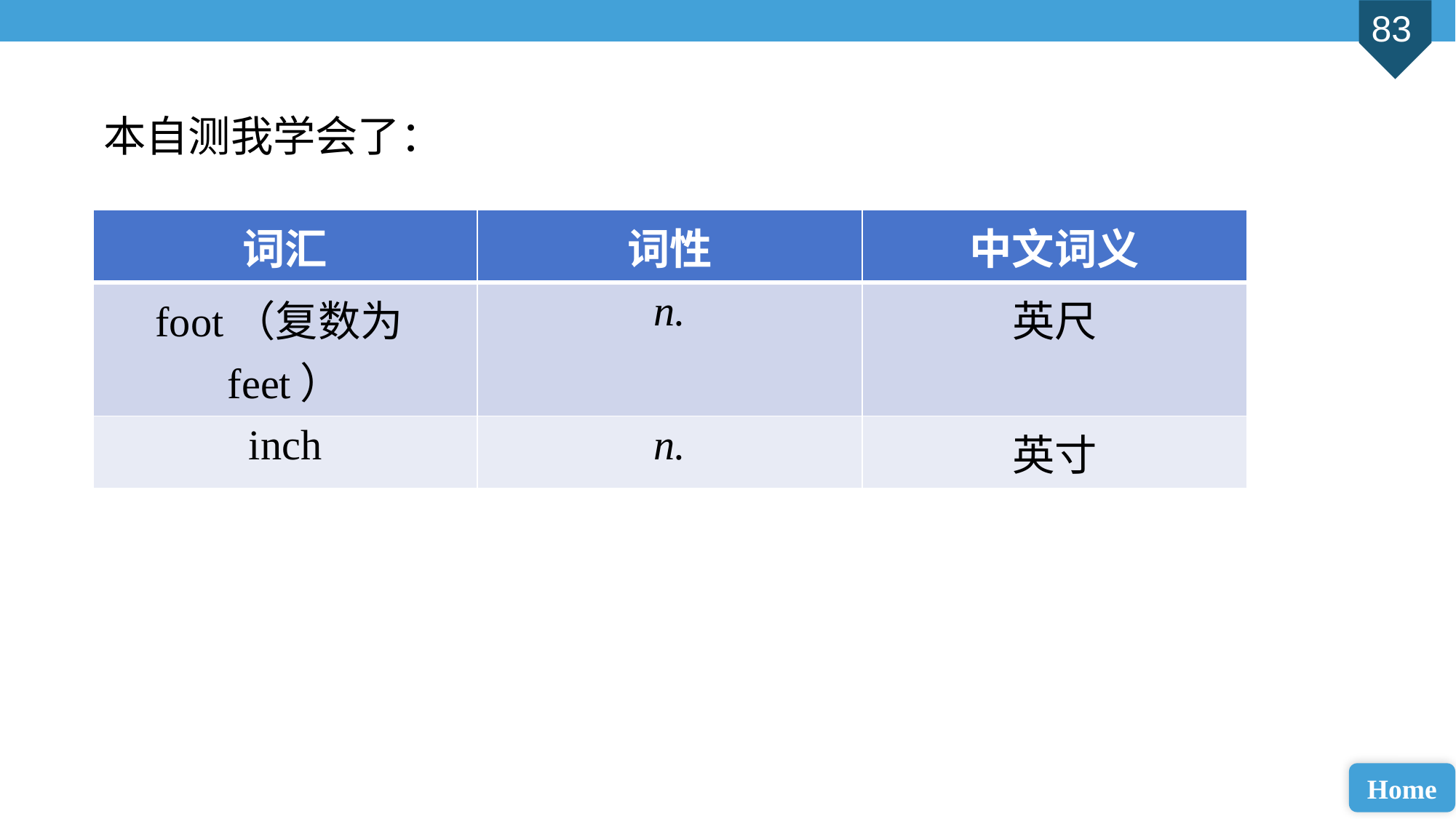

本自测我学会了：
| 词汇 | 词性 | 中文词义 |
| --- | --- | --- |
| foot（复数为feet） | n. | 英尺 |
| inch | n. | 英寸 |